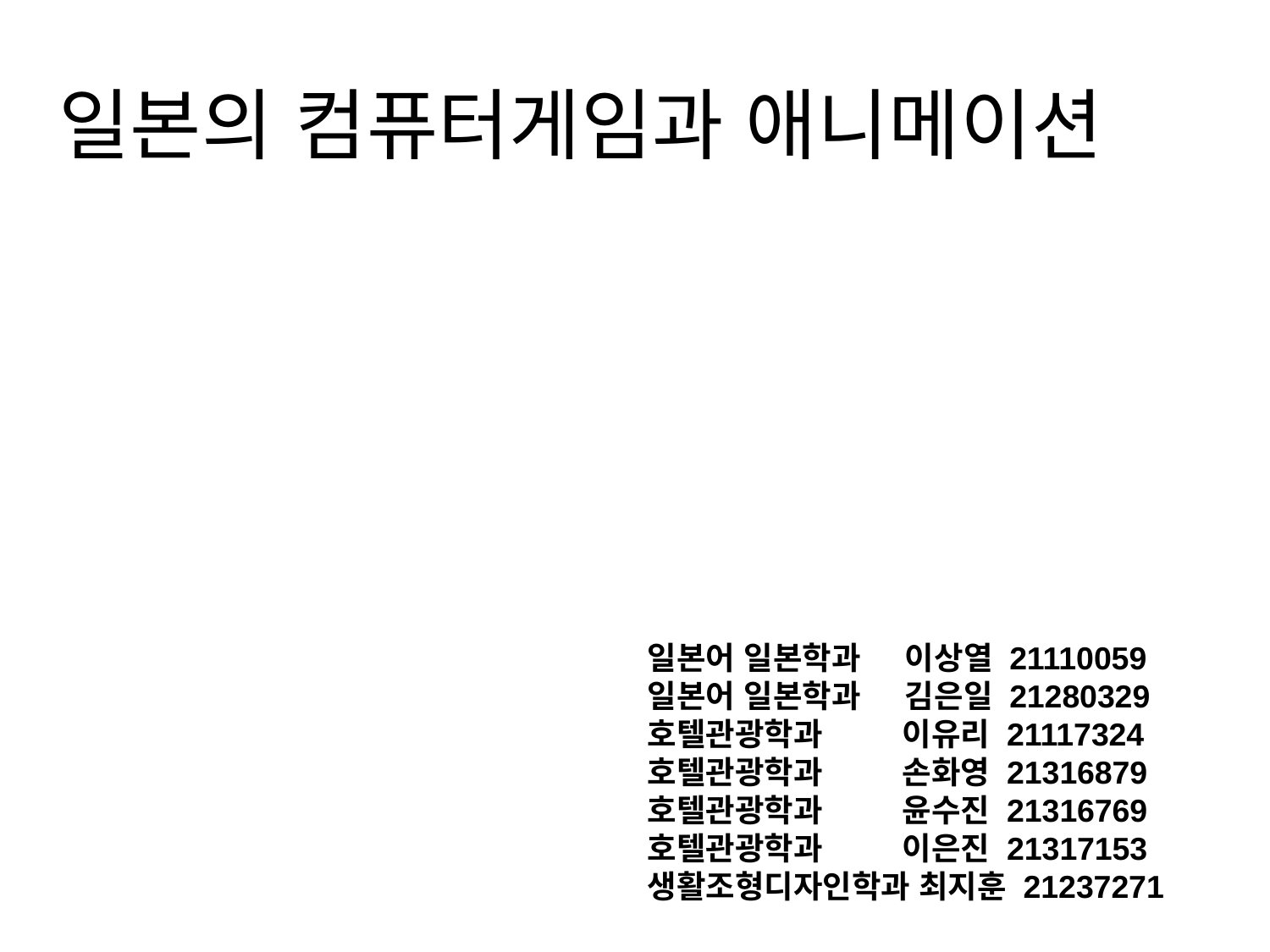

일본의 컴퓨터게임과 애니메이션
일본어 일본학과     이상열 21110059
일본어 일본학과     김은일 21280329
호텔관광학과         이유리 21117324
호텔관광학과         손화영 21316879
호텔관광학과         윤수진 21316769
호텔관광학과         이은진 21317153
생활조형디자인학과 최지훈 21237271